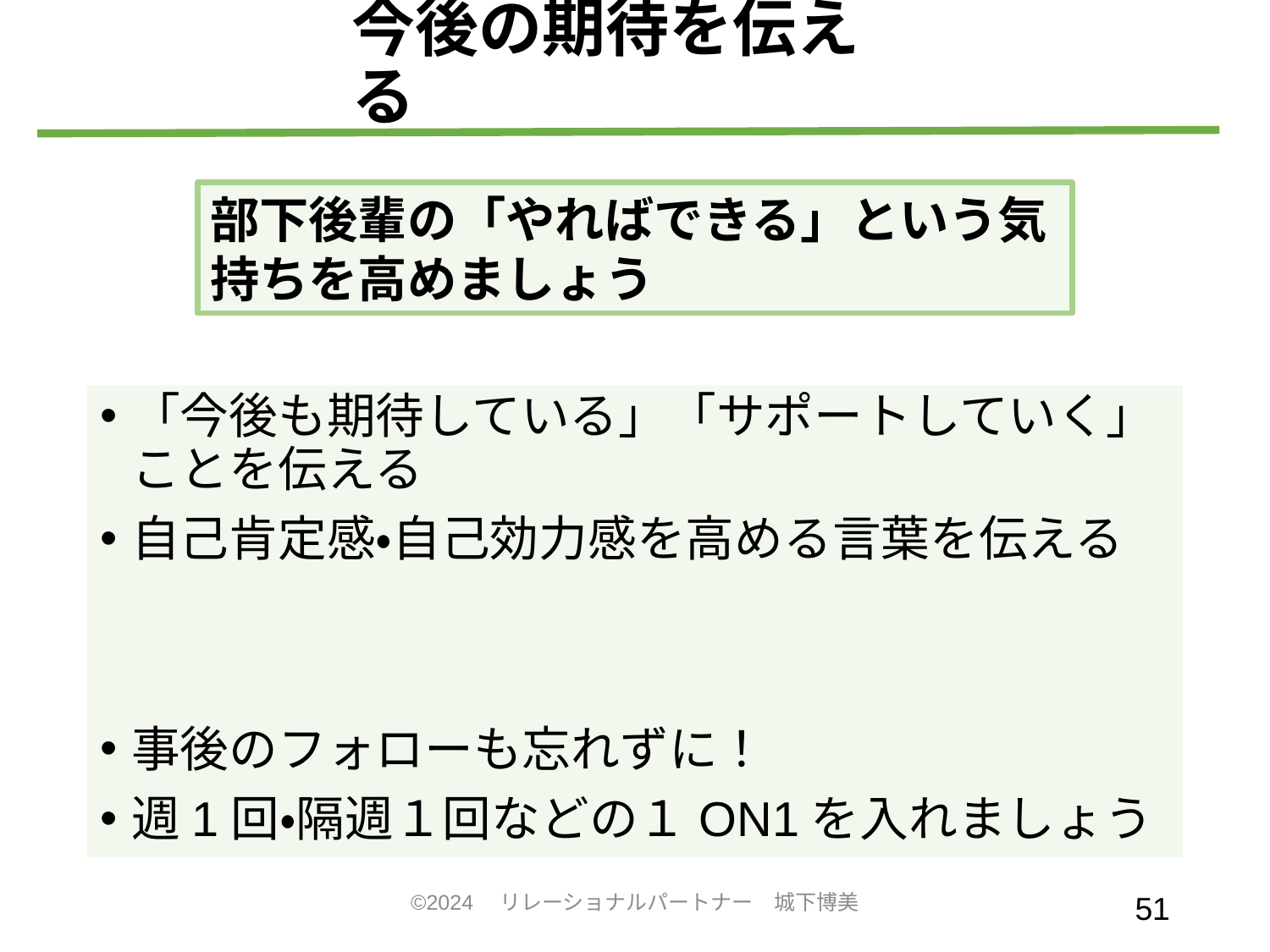

# 今後の期待を伝える
部下後輩の「やればできる」という気持ちを高めましょう
「今後も期待している」「サポートしていく」ことを伝える
自己肯定感・自己効力感を高める言葉を伝える

事後のフォローも忘れずに！
週1回・隔週１回などの１ON1を入れましょう
©2024　リレーショナルパートナー　城下博美
51